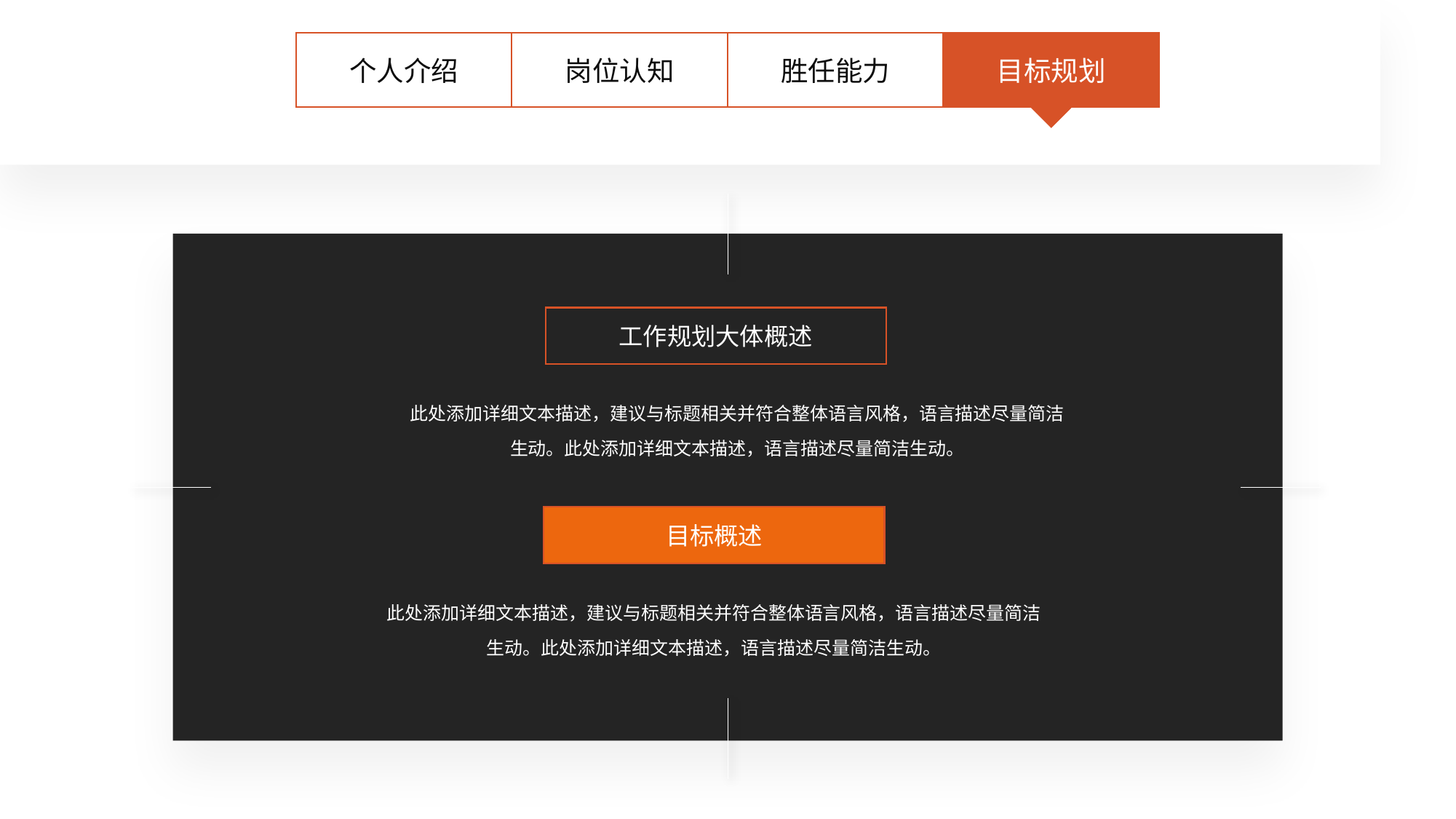

个人介绍
岗位认知
胜任能力
目标规划

工作规划大体概述
此处添加详细文本描述，建议与标题相关并符合整体语言风格，语言描述尽量简洁生动。此处添加详细文本描述，语言描述尽量简洁生动。
目标概述
此处添加详细文本描述，建议与标题相关并符合整体语言风格，语言描述尽量简洁生动。此处添加详细文本描述，语言描述尽量简洁生动。